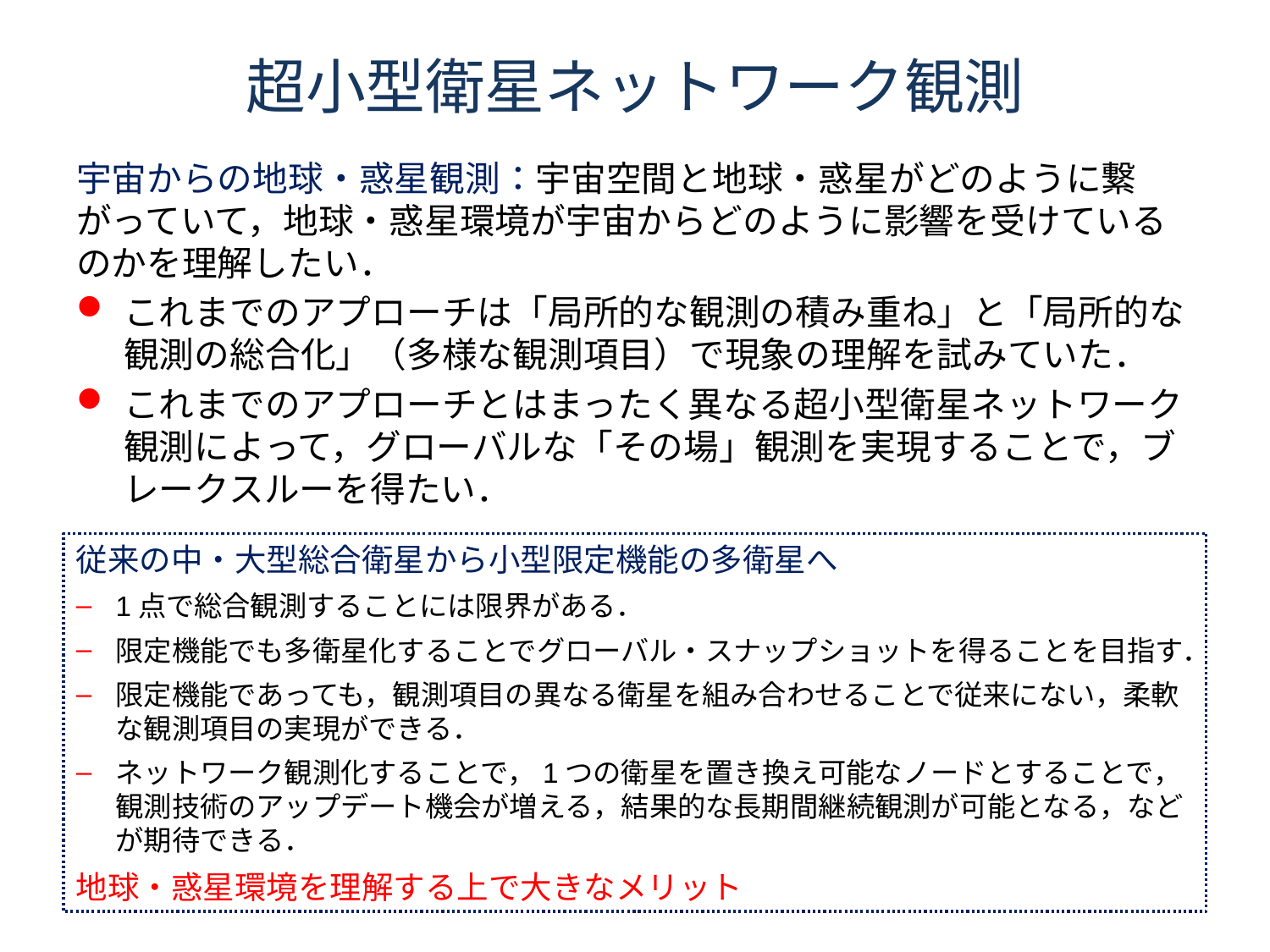

# 超小型衛星ネットワーク観測
宇宙からの地球・惑星観測：宇宙空間と地球・惑星がどのように繋がっていて，地球・惑星環境が宇宙からどのように影響を受けているのかを理解したい．
これまでのアプローチは「局所的な観測の積み重ね」と「局所的な観測の総合化」（多様な観測項目）で現象の理解を試みていた．
これまでのアプローチとはまったく異なる超小型衛星ネットワーク観測によって，グローバルな「その場」観測を実現することで，ブレークスルーを得たい．
従来の中・大型総合衛星から小型限定機能の多衛星へ
1点で総合観測することには限界がある．
限定機能でも多衛星化することでグローバル・スナップショットを得ることを目指す．
限定機能であっても，観測項目の異なる衛星を組み合わせることで従来にない，柔軟な観測項目の実現ができる．
ネットワーク観測化することで，1つの衛星を置き換え可能なノードとすることで，観測技術のアップデート機会が増える，結果的な長期間継続観測が可能となる，などが期待できる．
地球・惑星環境を理解する上で大きなメリット